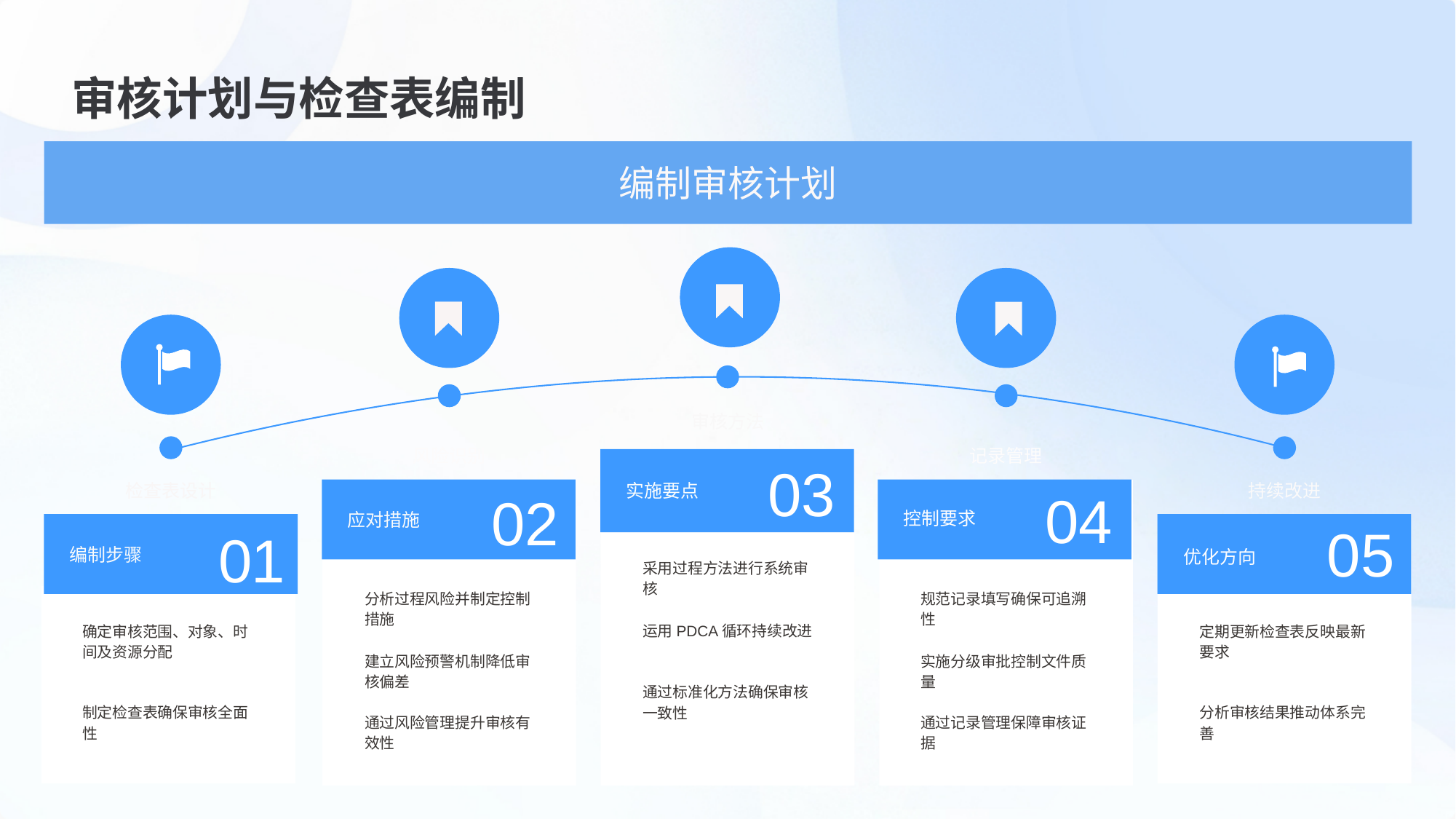

审核计划与检查表编制

编制审核计划

审核方法

风险识别
记录管理

03
实施要点
04

检查表设计

持续改进
02
控制要求
应对措施
05

01

编制步骤
优化方向
采用过程方法进行系统审核

分析过程风险并制定控制措施
规范记录填写确保可追溯性
运用PDCA循环持续改进
确定审核范围、对象、时间及资源分配
定期更新检查表反映最新要求
建立风险预警机制降低审核偏差
实施分级审批控制文件质量
通过标准化方法确保审核一致性
制定检查表确保审核全面性
分析审核结果推动体系完善
通过风险管理提升审核有效性
通过记录管理保障审核证据